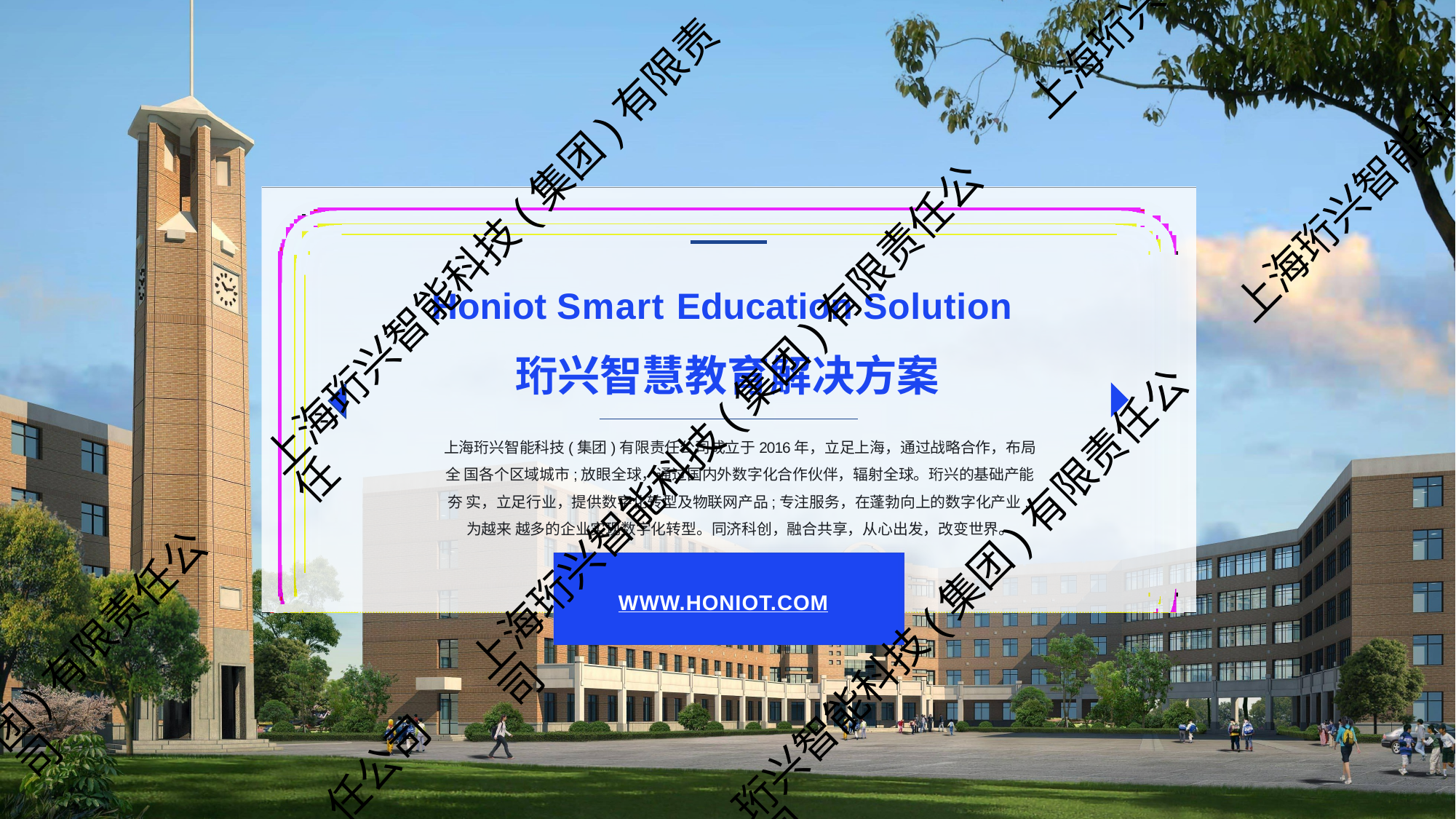

上海珩兴
上海珩兴智能科
上海珩兴智能科技(集团)有限责任

# Honiot Smart Education Solution
珩兴智慧教育解决方案

上海珩兴智能科技(集团)有限责任公司

上海珩兴智能科技(集团)有限责任公司成立于2016年，立足上海，通过战略合作，布局全 国各个区域城市;放眼全球，通过国内外数字化合作伙伴，辐射全球。珩兴的基础产能夯 实，立足行业，提供数字化转型及物联网产品;专注服务，在蓬勃向上的数字化产业,为越来 越多的企业实现数字化转型。同济科创，融合共享，从心出发，改变世界。
珩兴智能科技(集团)有限责任公司
WWW.HONIOT.COM
团)有限责任公司
任公司